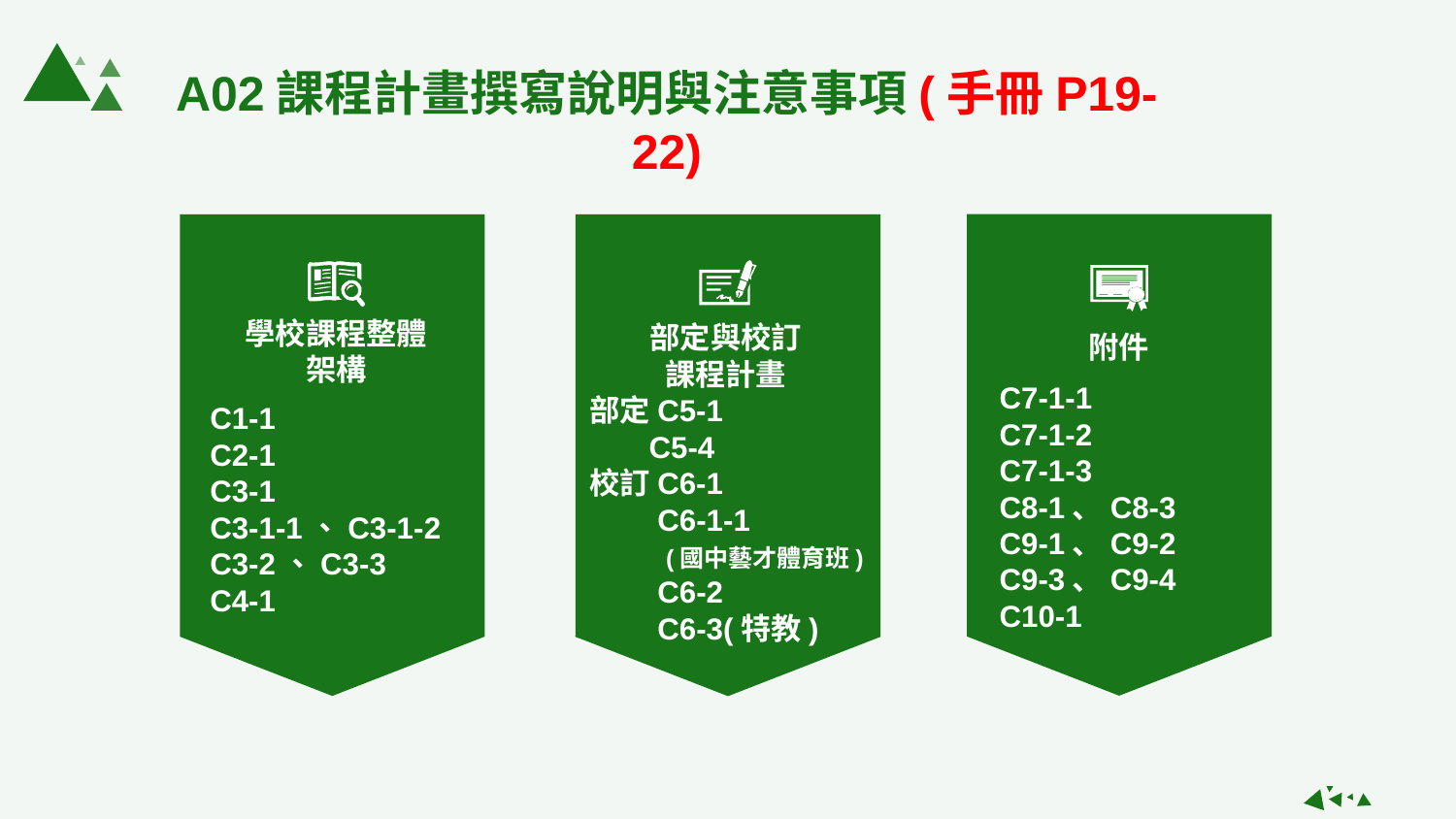

A02課程計畫撰寫說明與注意事項(手冊P19-22)

學校課程整體架構
部定與校訂課程計畫
附件
C7-1-1
C7-1-2
C7-1-3
C8-1、C8-3
C9-1、C9-2
C9-3、C9-4
C10-1
部定C5-1
       C5-4
校訂C6-1
        C6-1-1
         (國中藝才體育班)
        C6-2
        C6-3(特教)

C1-1
C2-1
C3-1
C3-1-1、C3-1-2
C3-2、C3-3
C4-1